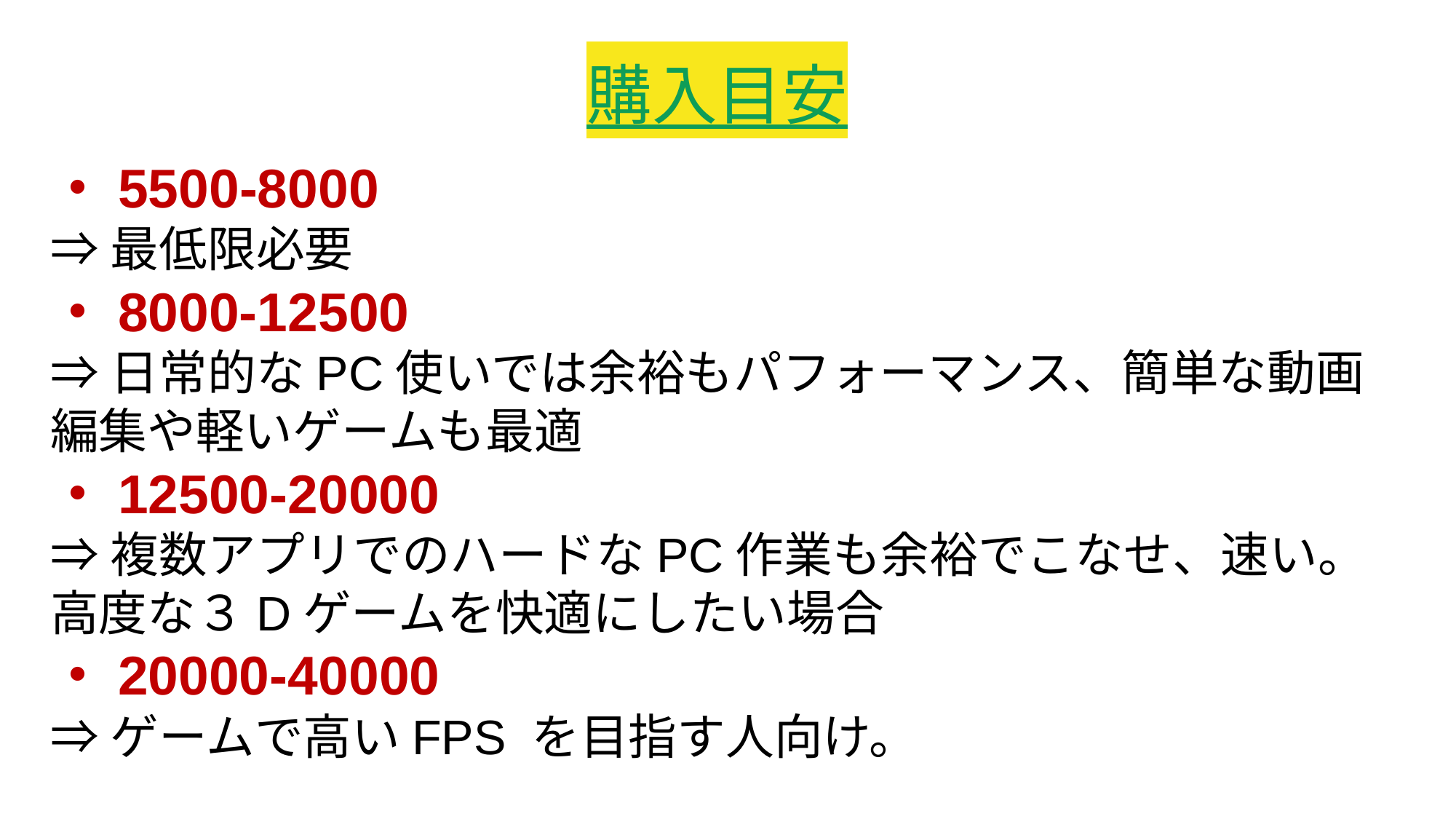

# 購入目安
・5500-8000
⇒最低限必要
・8000-12500
⇒日常的なPC使いでは余裕もパフォーマンス、簡単な動画編集や軽いゲームも最適
・12500-20000
⇒複数アプリでのハードなPC作業も余裕でこなせ、速い。高度な３Dゲームを快適にしたい場合
・20000-40000
⇒ゲームで高いFPS を目指す人向け。